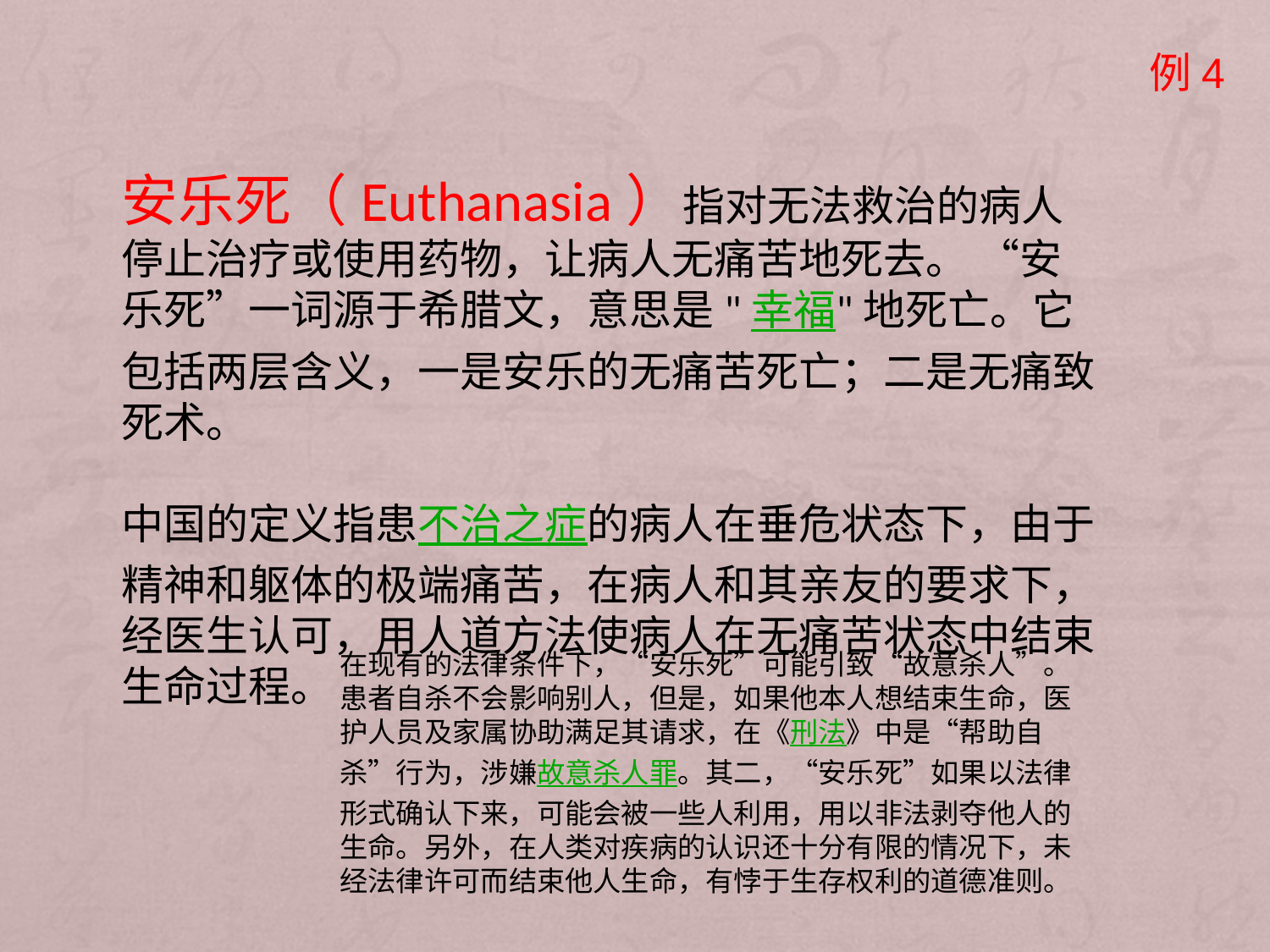

例4
安乐死（Euthanasia）指对无法救治的病人停止治疗或使用药物，让病人无痛苦地死去。 “安乐死”一词源于希腊文，意思是"幸福"地死亡。它包括两层含义，一是安乐的无痛苦死亡；二是无痛致死术。

中国的定义指患不治之症的病人在垂危状态下，由于精神和躯体的极端痛苦，在病人和其亲友的要求下，经医生认可，用人道方法使病人在无痛苦状态中结束生命过程。
在现有的法律条件下，“安乐死”可能引致“故意杀人”。患者自杀不会影响别人，但是，如果他本人想结束生命，医护人员及家属协助满足其请求，在《刑法》中是“帮助自杀”行为，涉嫌故意杀人罪。其二，“安乐死”如果以法律形式确认下来，可能会被一些人利用，用以非法剥夺他人的生命。另外，在人类对疾病的认识还十分有限的情况下，未经法律许可而结束他人生命，有悖于生存权利的道德准则。